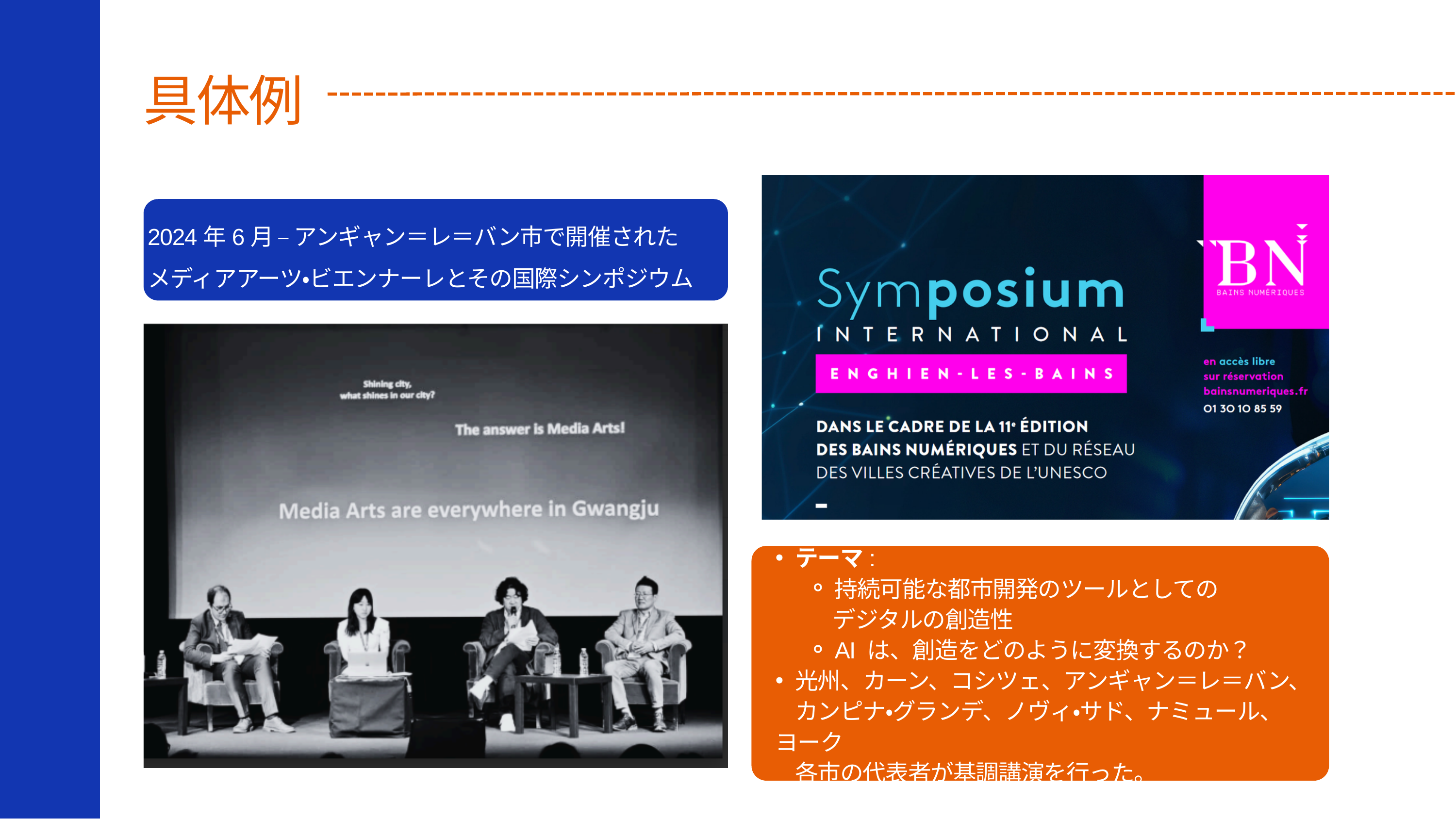

具体例

2024年6月 – アンギャン＝レ＝バン市で開催された
メディアアーツ・ビエンナーレとその国際シンポジウム

テーマ:
持続可能な都市開発のツールとしての
    デジタルの創造性
AI は、創造をどのように変換するのか？
光州、カーン、コシツェ、アンギャン＝レ＝バン、
   カンピナ・グランデ、ノヴィ・サド、ナミュール、ヨーク
   各市の代表者が基調講演を行った。